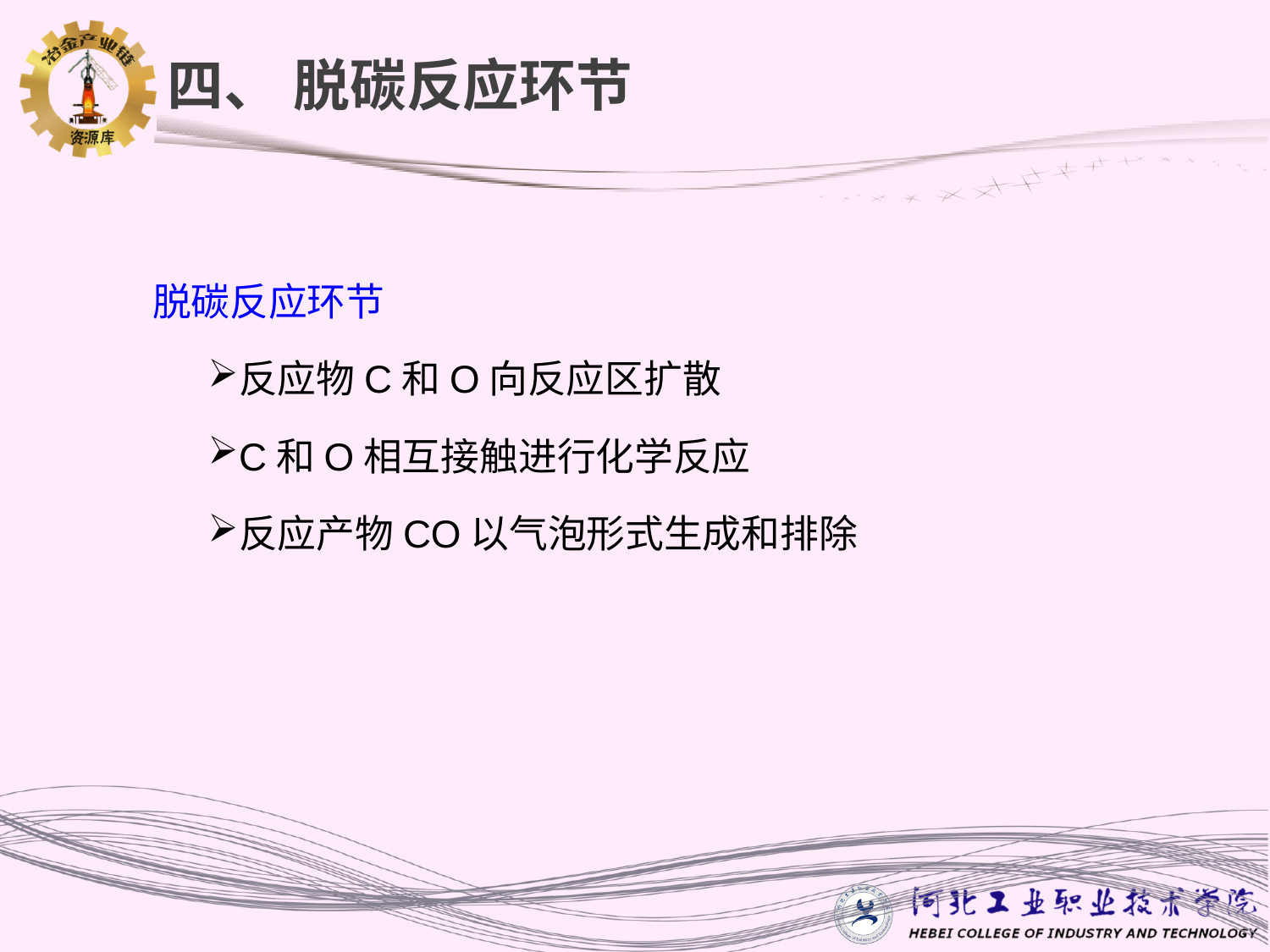

四、 脱碳反应环节
脱碳反应环节
反应物C和O向反应区扩散
C和O相互接触进行化学反应
反应产物CO以气泡形式生成和排除